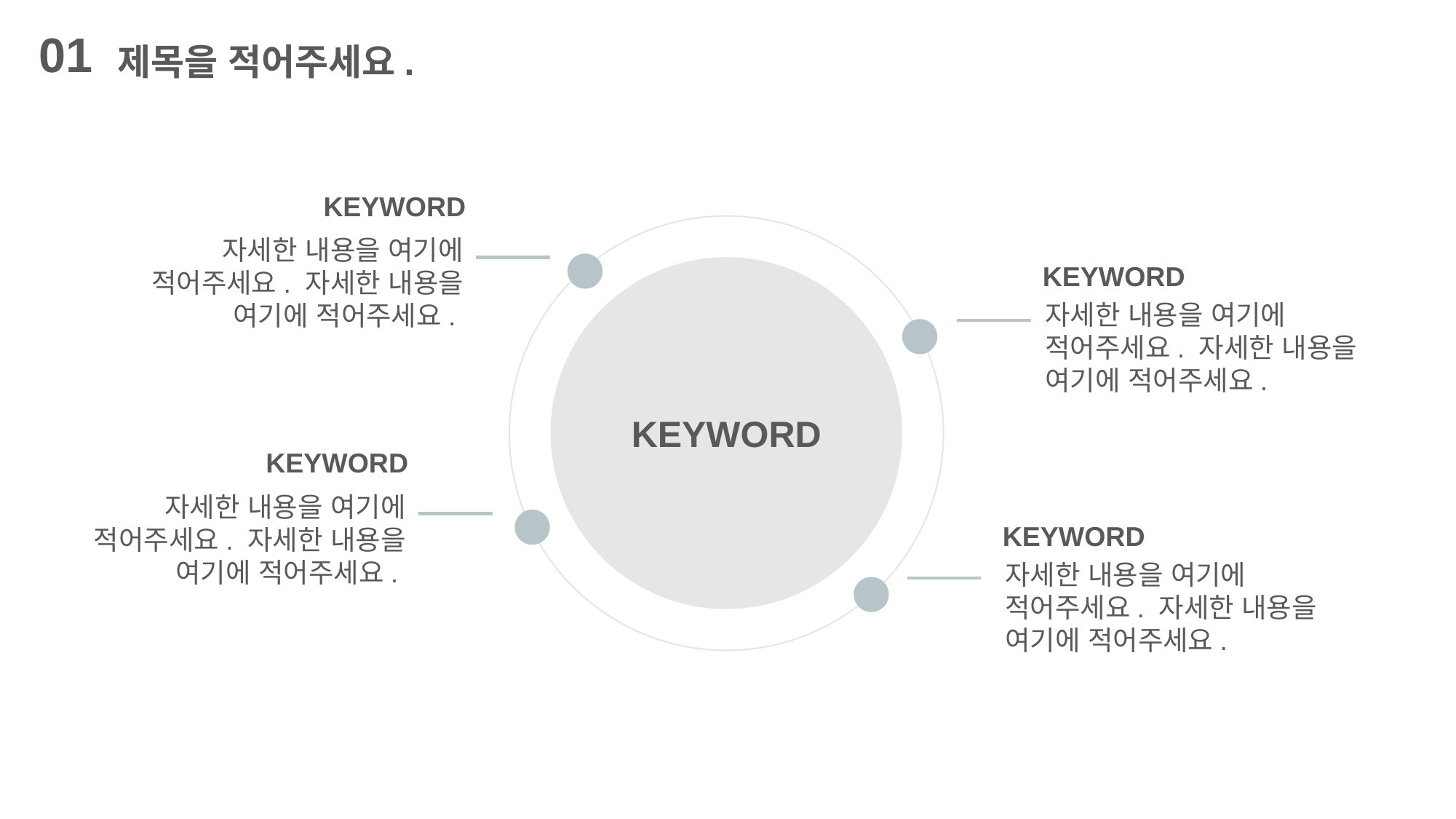

01
제목을 적어주세요.
KEYWORD

자세한 내용을 여기에 적어주세요. 자세한 내용을 여기에 적어주세요.

KEYWORD

자세한 내용을 여기에 적어주세요. 자세한 내용을 여기에 적어주세요.

KEYWORD
KEYWORD
자세한 내용을 여기에 적어주세요. 자세한 내용을 여기에 적어주세요.

KEYWORD
자세한 내용을 여기에 적어주세요. 자세한 내용을 여기에 적어주세요.